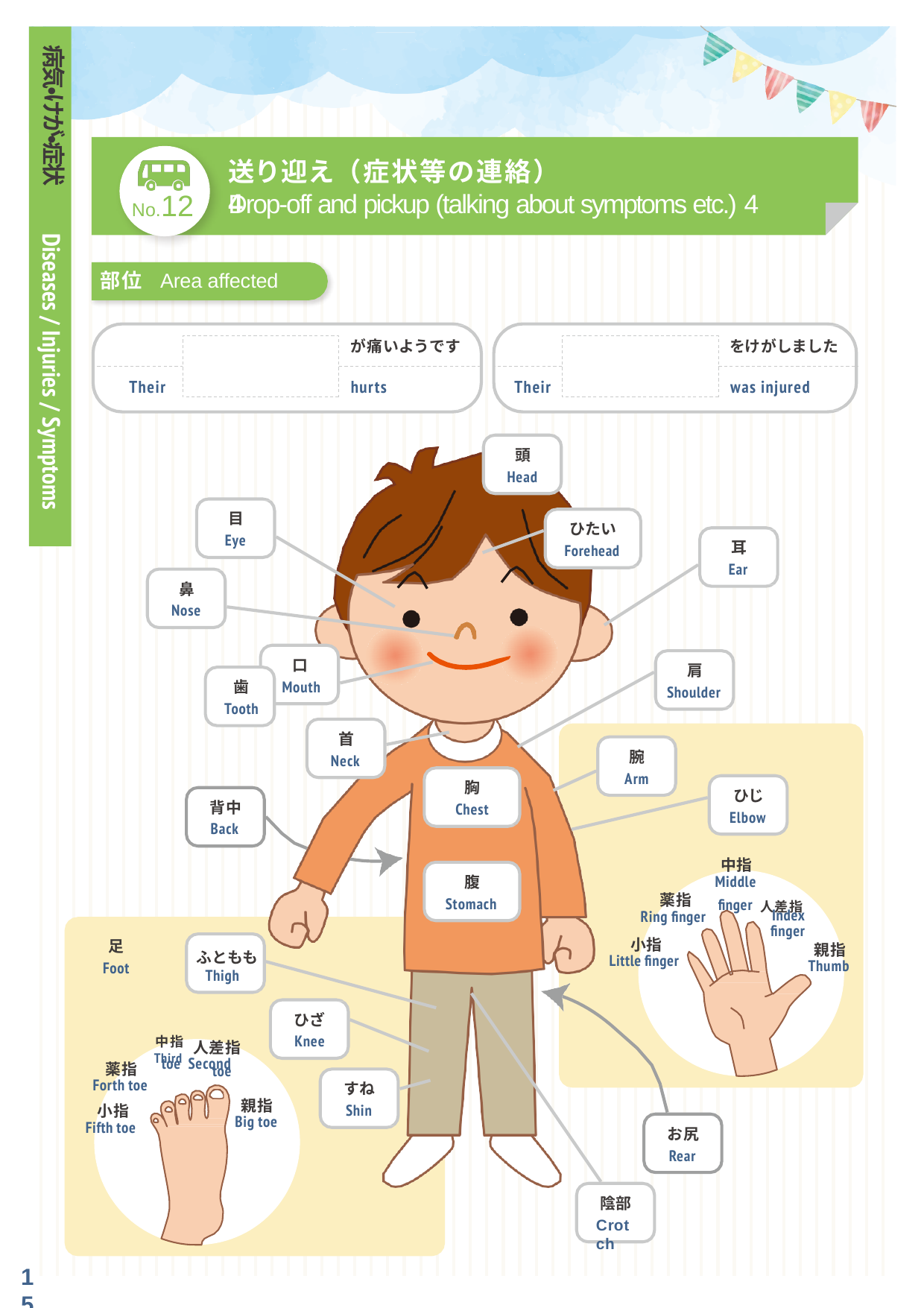

病気・けが・症状

送り迎え（症状等の連絡）4

No.12
Drop-off and pickup (talking about symptoms etc.) 4
Diseases / Injuries / Symptoms
部位	Area affected

が痛いようです
をけがしました
Their
hurts
Their
was injured

頭
Head

目
Eye

ひたい

耳
Forehead
Ear

鼻
Nose

口
肩

歯	Mouth
Shoulder
Tooth
首
Neck

腕

Arm
胸
ひじ

背中
Back
Chest
Elbow
中指

Middle
腹
finger 人差指
薬指
Stomach
Index  finger
Ring finger
足
Foot
小指
親指
ふともも
Little finger
Thumb

Thigh

ひざ
Knee

中指 人差指
Third Second
toe
薬指
toe
Forth toe
すね
Shin
親指
小指
Big toe
Fifth toe
お尻
Rear
陰部
Crotch
15